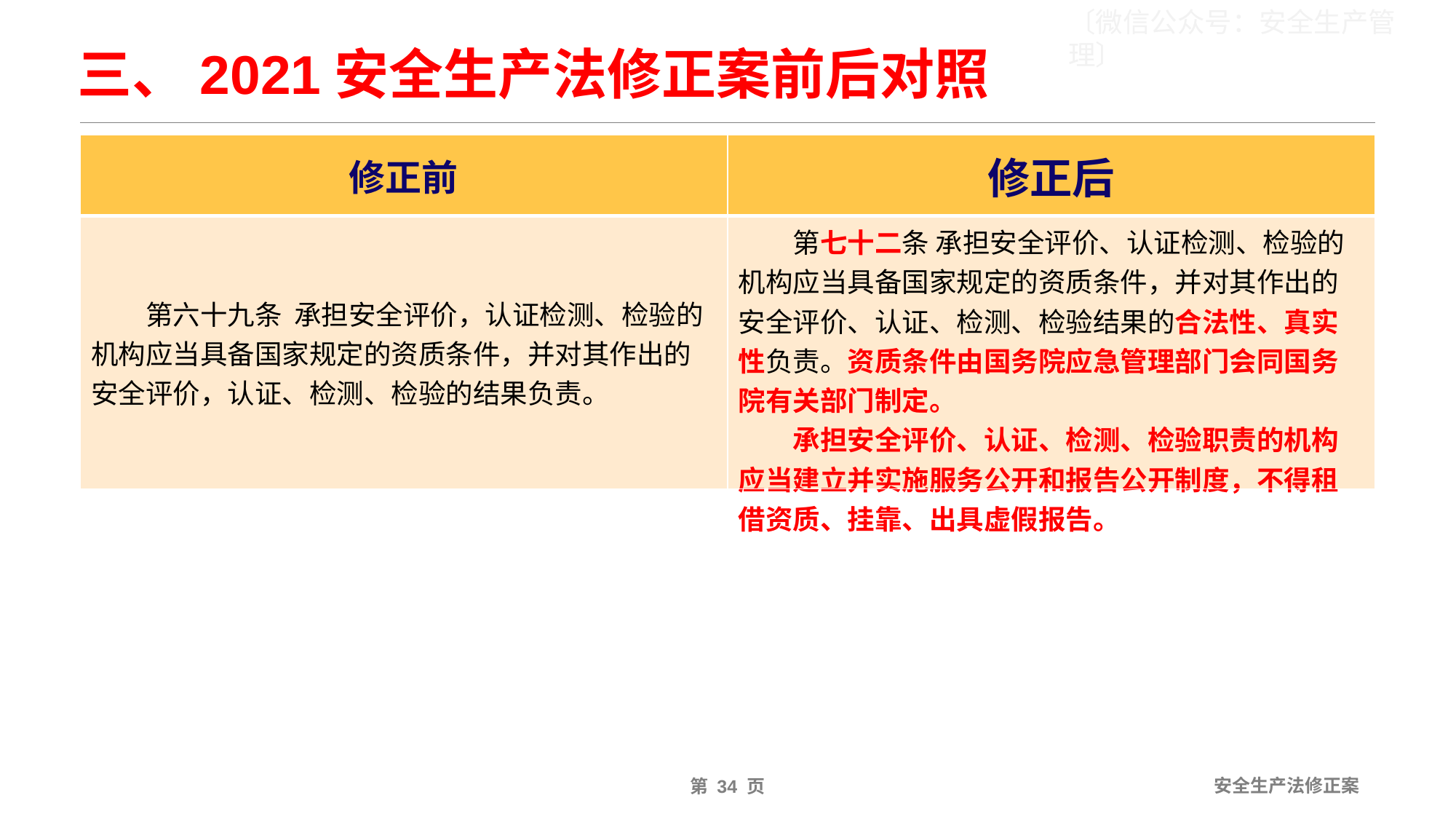

三、2021安全生产法修正案前后对照
| 修正前 | 修正后 |
| --- | --- |
| 第六十九条 承担安全评价，认证检测、检验的机构应当具备国家规定的资质条件，并对其作出的安全评价，认证、检测、检验的结果负责。 | 第七十二条 承担安全评价、认证检测、检验的机构应当具备国家规定的资质条件，并对其作出的安全评价、认证、检测、检验结果的合法性、真实性负责。资质条件由国务院应急管理部门会同国务院有关部门制定。 承担安全评价、认证、检测、检验职责的机构应当建立并实施服务公开和报告公开制度，不得租借资质、挂靠、出具虚假报告。 |